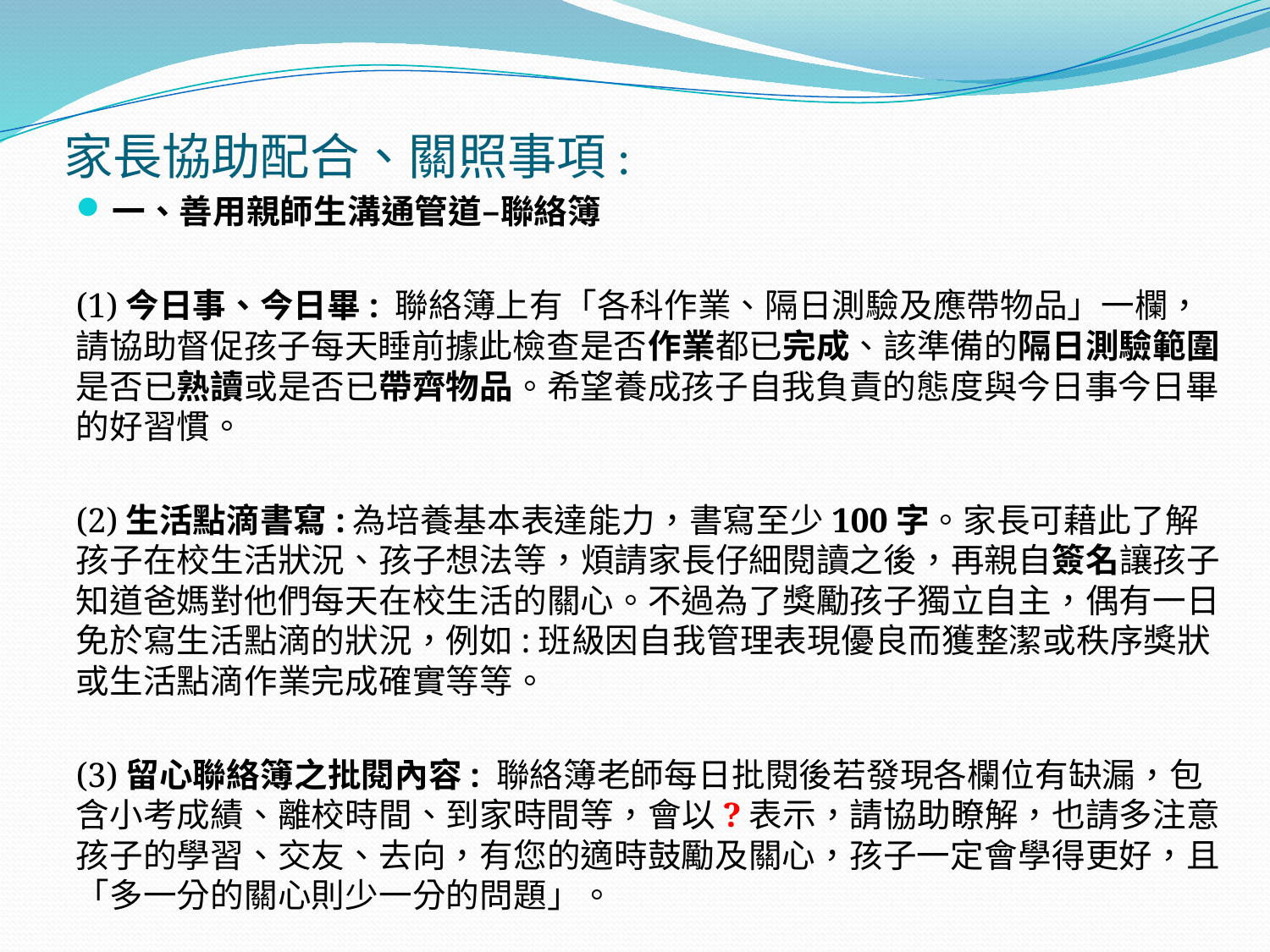

# 家長協助配合、關照事項:
一、善用親師生溝通管道–聯絡簿

(1)今日事、今日畢: 聯絡簿上有「各科作業、隔日測驗及應帶物品」一欄，請協助督促孩子每天睡前據此檢查是否作業都已完成、該準備的隔日測驗範圍是否已熟讀或是否已帶齊物品。希望養成孩子自我負責的態度與今日事今日畢的好習慣。

(2)生活點滴書寫:為培養基本表達能力，書寫至少100字。家長可藉此了解孩子在校生活狀況、孩子想法等，煩請家長仔細閱讀之後，再親自簽名讓孩子知道爸媽對他們每天在校生活的關心。不過為了獎勵孩子獨立自主，偶有一日免於寫生活點滴的狀況，例如:班級因自我管理表現優良而獲整潔或秩序獎狀或生活點滴作業完成確實等等。

(3)留心聯絡簿之批閱內容: 聯絡簿老師每日批閱後若發現各欄位有缺漏，包含小考成績、離校時間、到家時間等，會以?表示，請協助瞭解，也請多注意 孩子的學習、交友、去向，有您的適時鼓勵及關心，孩子一定會學得更好，且「多一分的關心則少一分的問題」。